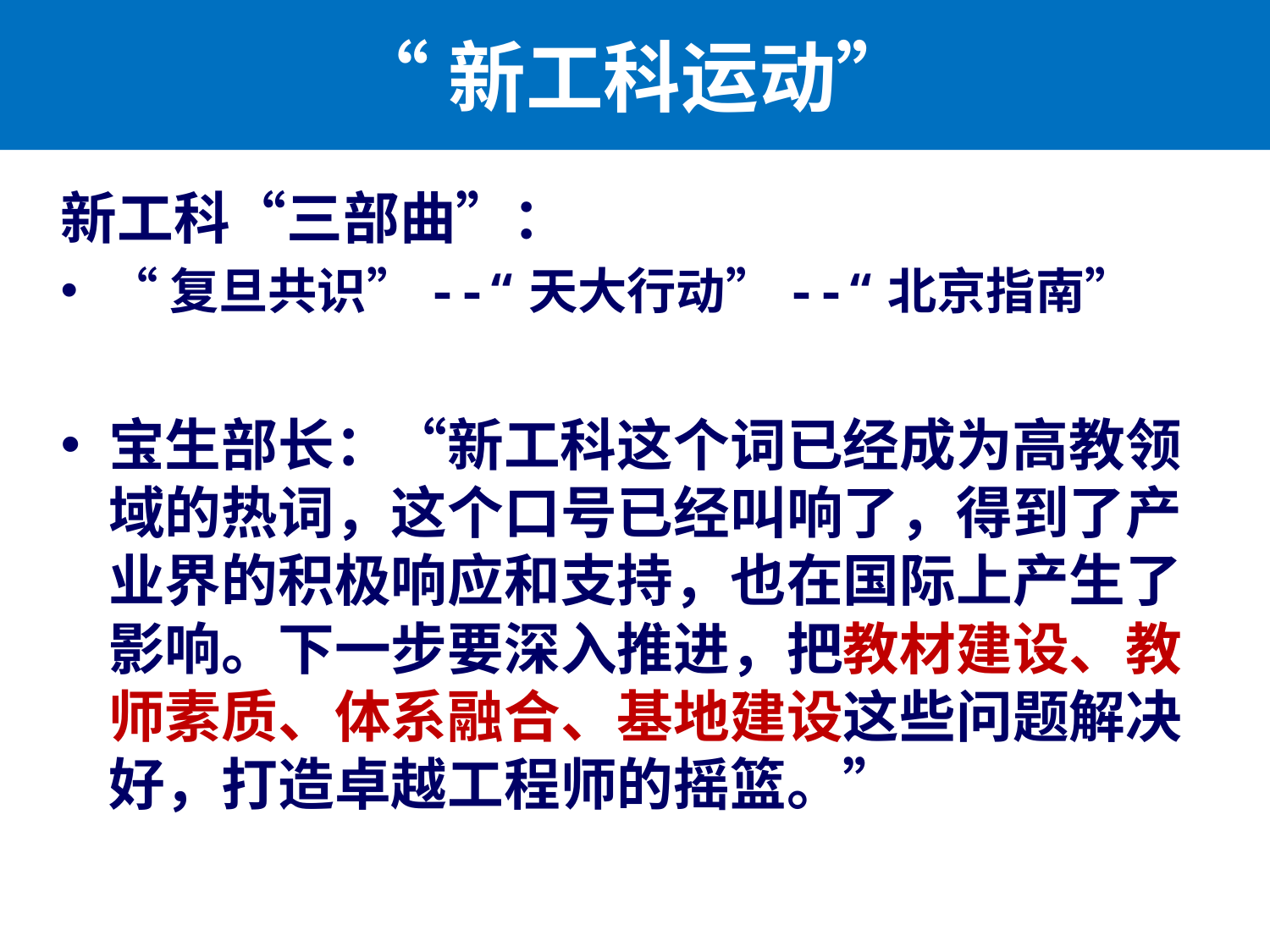

“新工科运动”
新工科“三部曲”：
“复旦共识”--“天大行动”--“北京指南”

宝生部长：“新工科这个词已经成为高教领域的热词，这个口号已经叫响了，得到了产业界的积极响应和支持，也在国际上产生了影响。下一步要深入推进，把教材建设、教师素质、体系融合、基地建设这些问题解决好，打造卓越工程师的摇篮。”